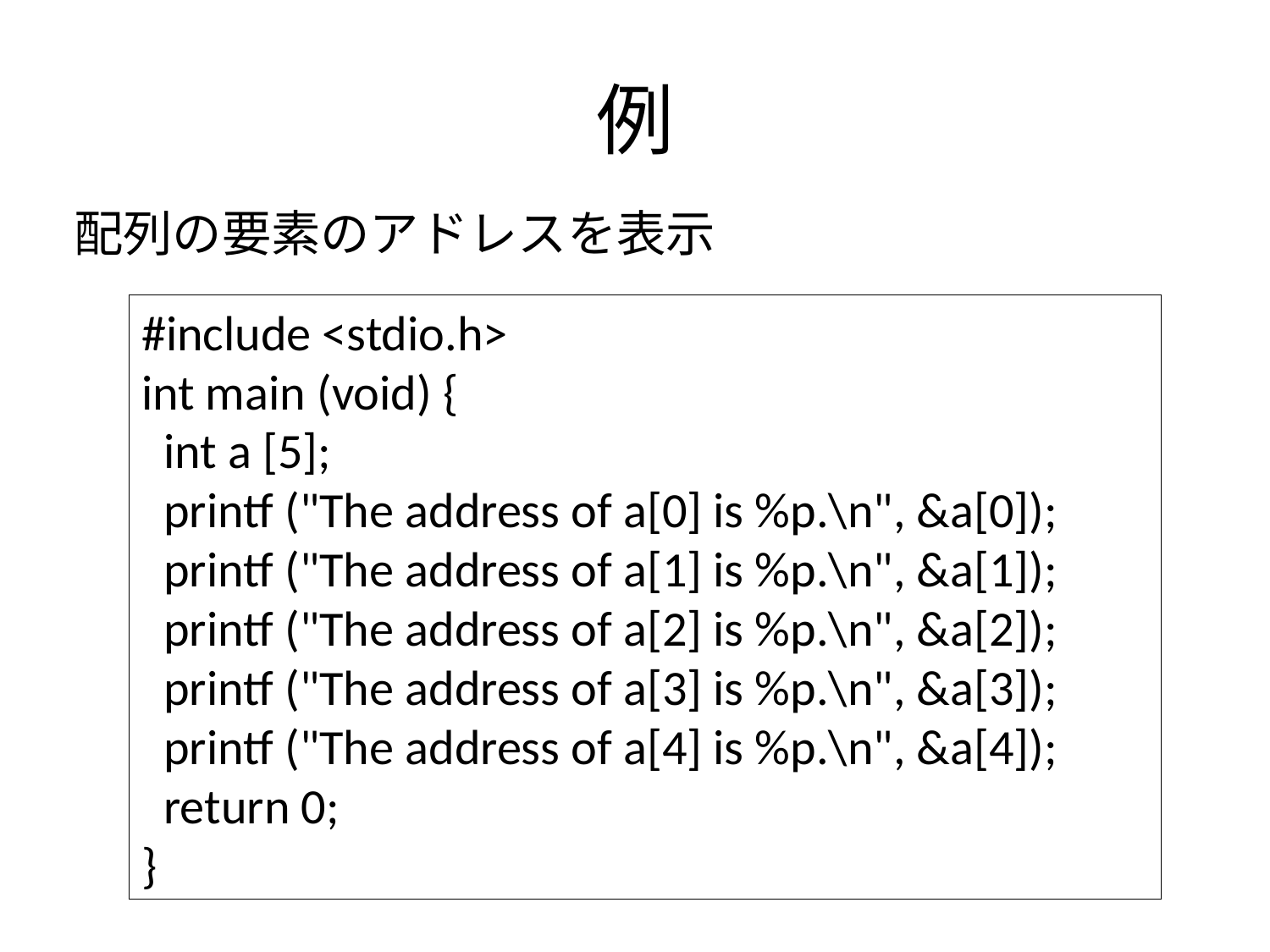

# 例
配列の要素のアドレスを表示
#include <stdio.h>
int main (void) {
  int a [5];
  printf ("The address of a[0] is %p.\n", &a[0]);
  printf ("The address of a[1] is %p.\n", &a[1]);
  printf ("The address of a[2] is %p.\n", &a[2]);
  printf ("The address of a[3] is %p.\n", &a[3]);
  printf ("The address of a[4] is %p.\n", &a[4]);
  return 0;
}